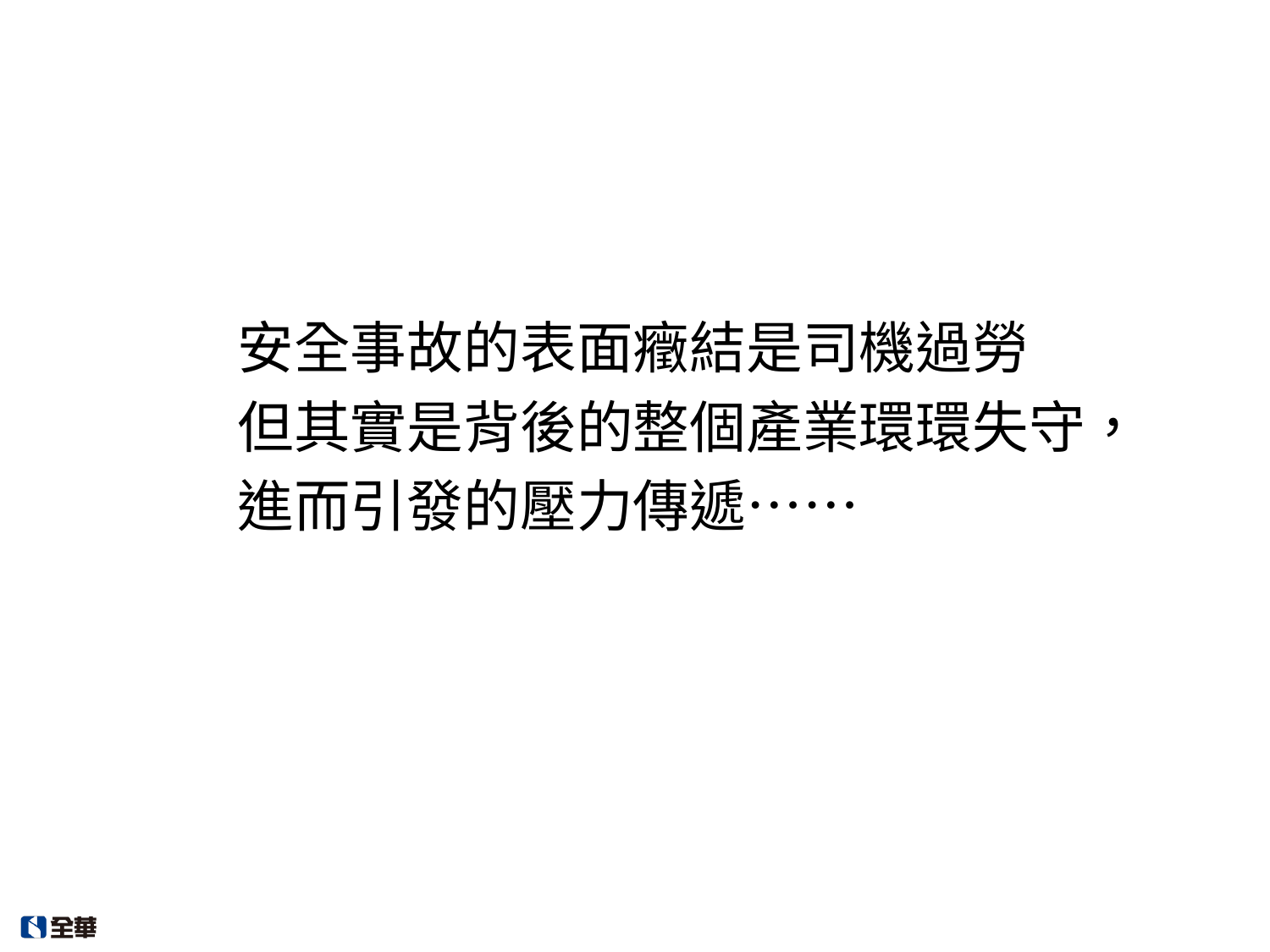

#
安全事故的表面癥結是司機過勞
但其實是背後的整個產業環環失守，
進而引發的壓力傳遞……